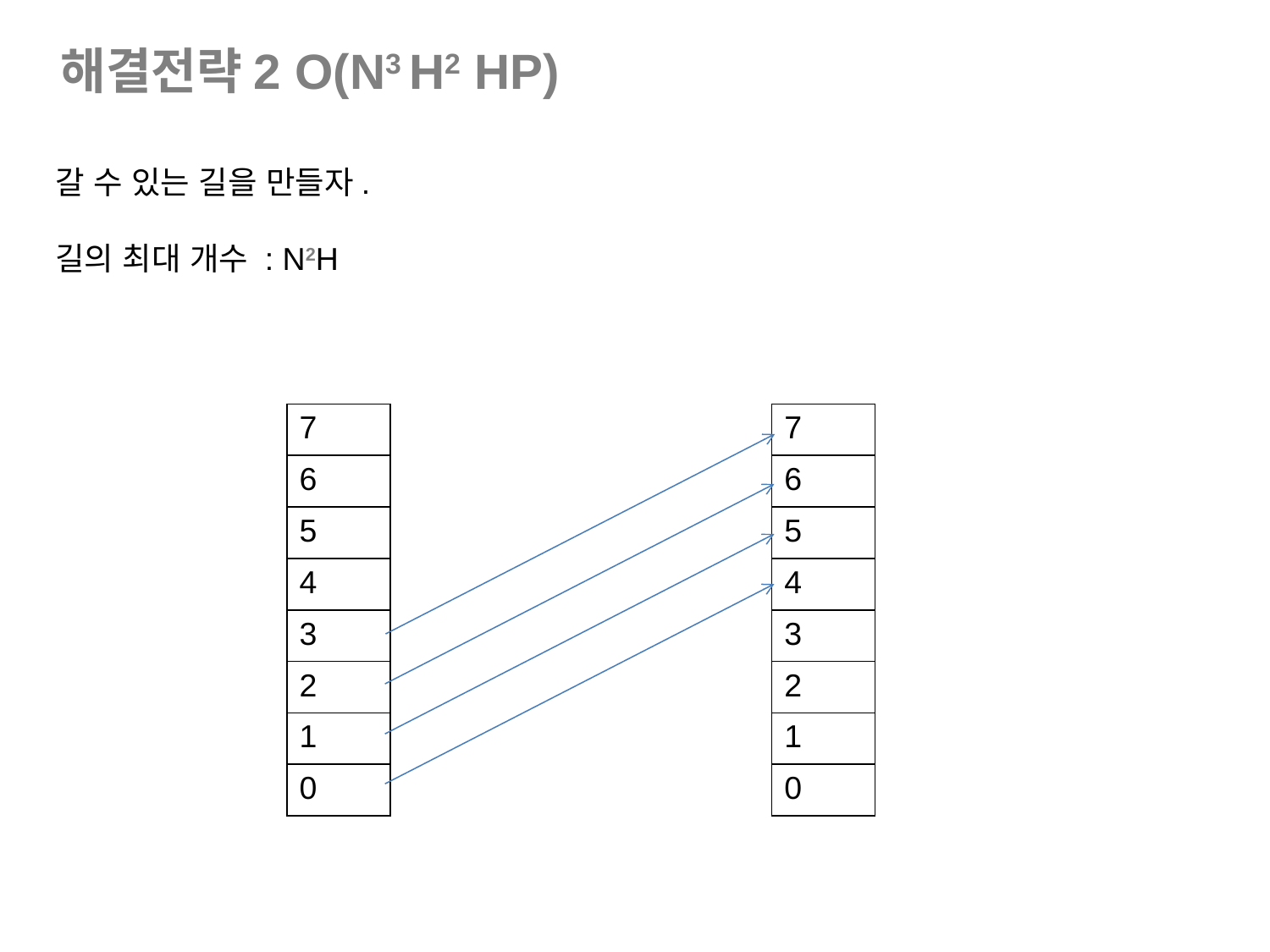

해결전략2 O(N3 H2 HP)
갈 수 있는 길을 만들자.

길의 최대 개수 : N2H
| 7 |
| --- |
| 6 |
| 5 |
| 4 |
| 3 |
| 2 |
| 1 |
| 0 |
| 7 |
| --- |
| 6 |
| 5 |
| 4 |
| 3 |
| 2 |
| 1 |
| 0 |